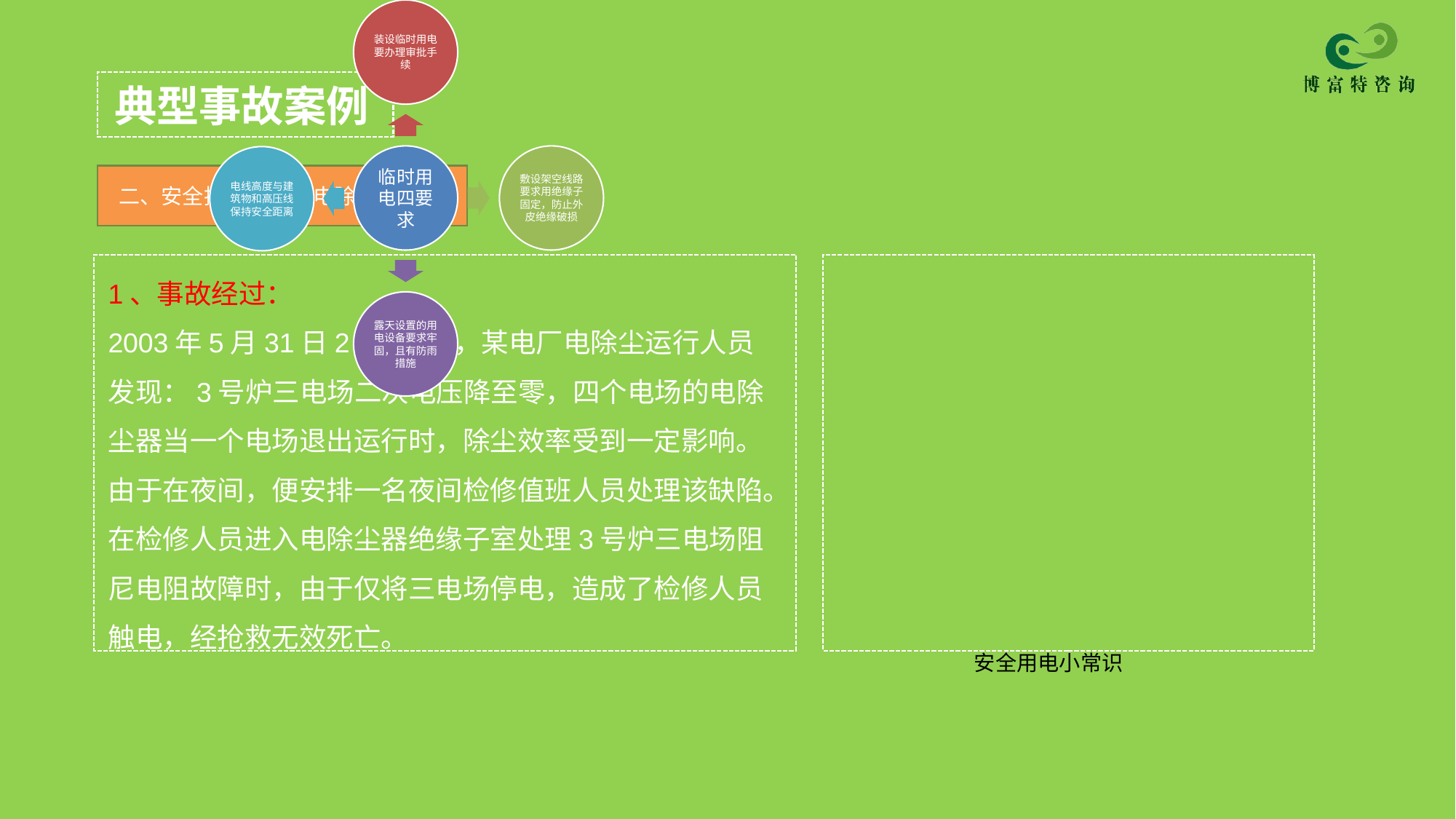

典型事故案例
二、安全措施不全--电除尘内触电
1、事故经过：
2003年5月31日2时30分，某电厂电除尘运行人员发现：3号炉三电场二次电压降至零，四个电场的电除尘器当一个电场退出运行时，除尘效率受到一定影响。由于在夜间，便安排一名夜间检修值班人员处理该缺陷。在检修人员进入电除尘器绝缘子室处理3号炉三电场阻尼电阻故障时，由于仅将三电场停电，造成了检修人员触电，经抢救无效死亡。
临时用电四要求

装设临时用电要办理审批手续

敷设架空线路要求用绝缘子固定，防止外皮绝缘破损

露天设置的用电设备要求牢固，且有防雨措施

电线高度与建筑物和高压线保持安全距离

安全用电小常识